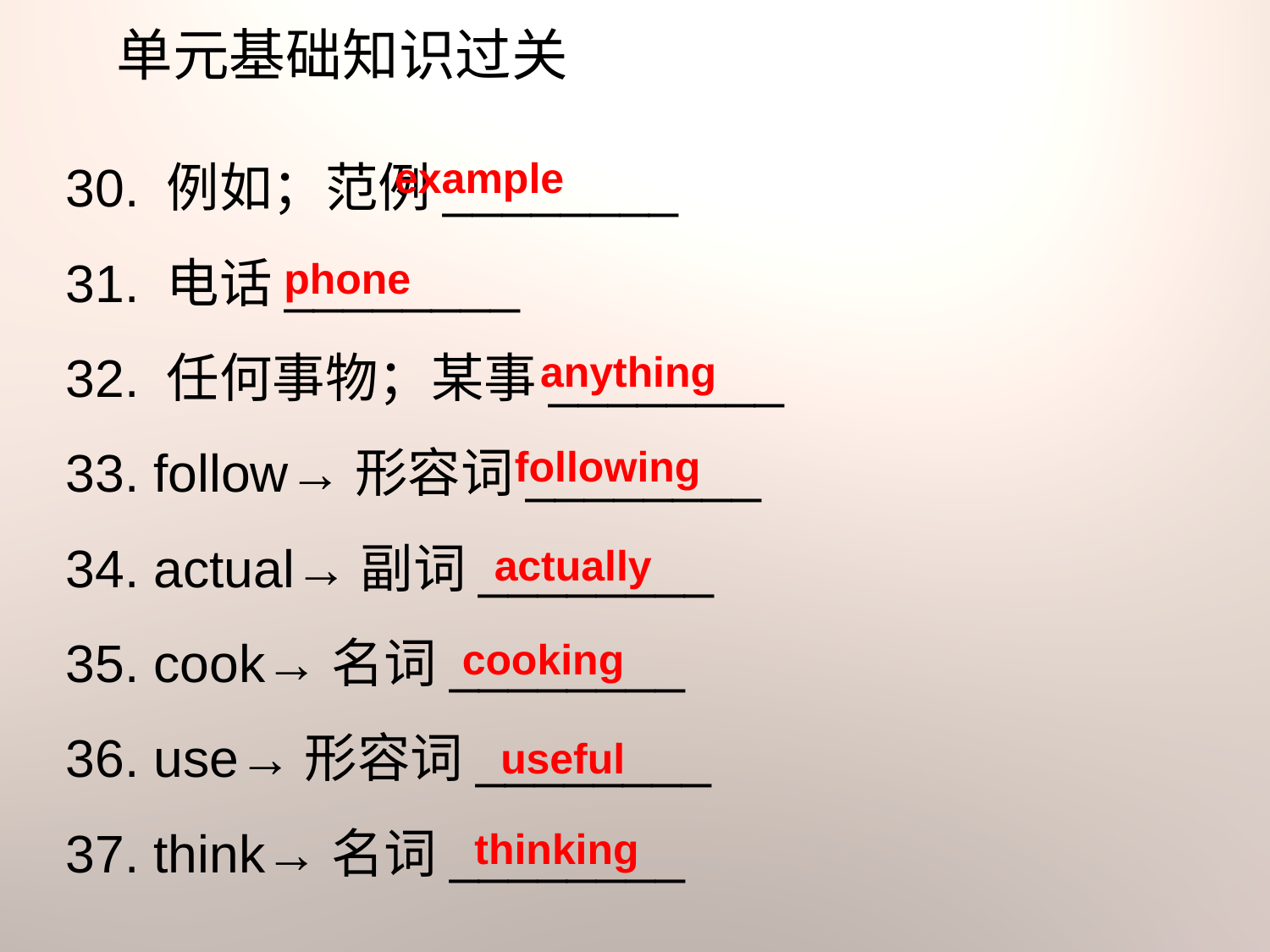

单元基础知识过关
30. 例如；范例________
31. 电话________
32. 任何事物；某事________
33. follow→形容词________
34. actual→副词________
35. cook→名词________
36. use→形容词________
37. think→名词________
example
phone
anything
following
actually
cooking
useful
thinking